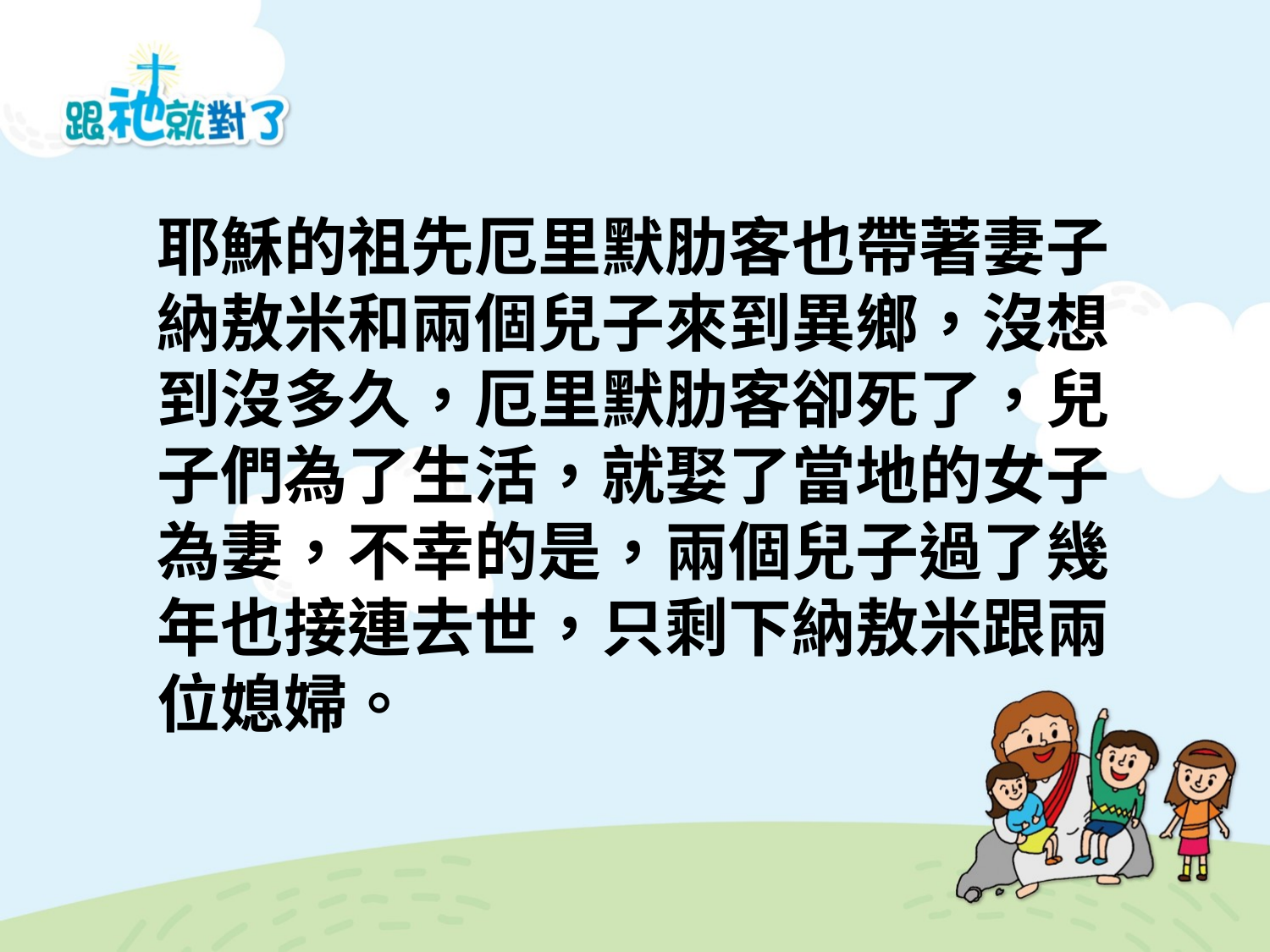

耶穌的祖先厄里默肋客也帶著妻子納敖米和兩個兒子來到異鄉，沒想到沒多久，厄里默肋客卻死了，兒子們為了生活，就娶了當地的女子為妻，不幸的是，兩個兒子過了幾年也接連去世，只剩下納敖米跟兩位媳婦。